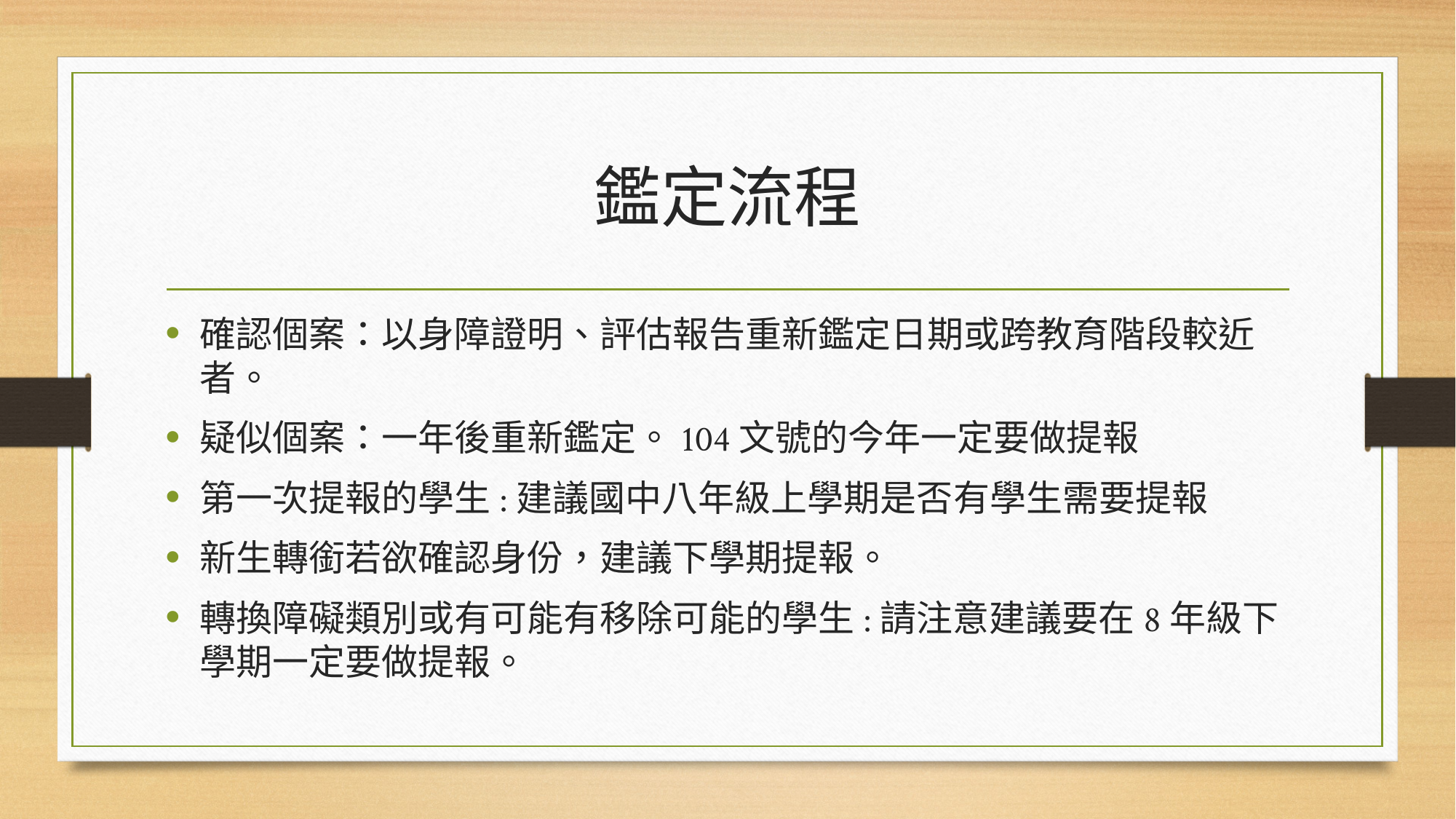

# 鑑定流程
確認個案：以身障證明、評估報告重新鑑定日期或跨教育階段較近者。
疑似個案：一年後重新鑑定。104文號的今年一定要做提報
第一次提報的學生:建議國中八年級上學期是否有學生需要提報
新生轉銜若欲確認身份，建議下學期提報。
轉換障礙類別或有可能有移除可能的學生:請注意建議要在8年級下學期一定要做提報。